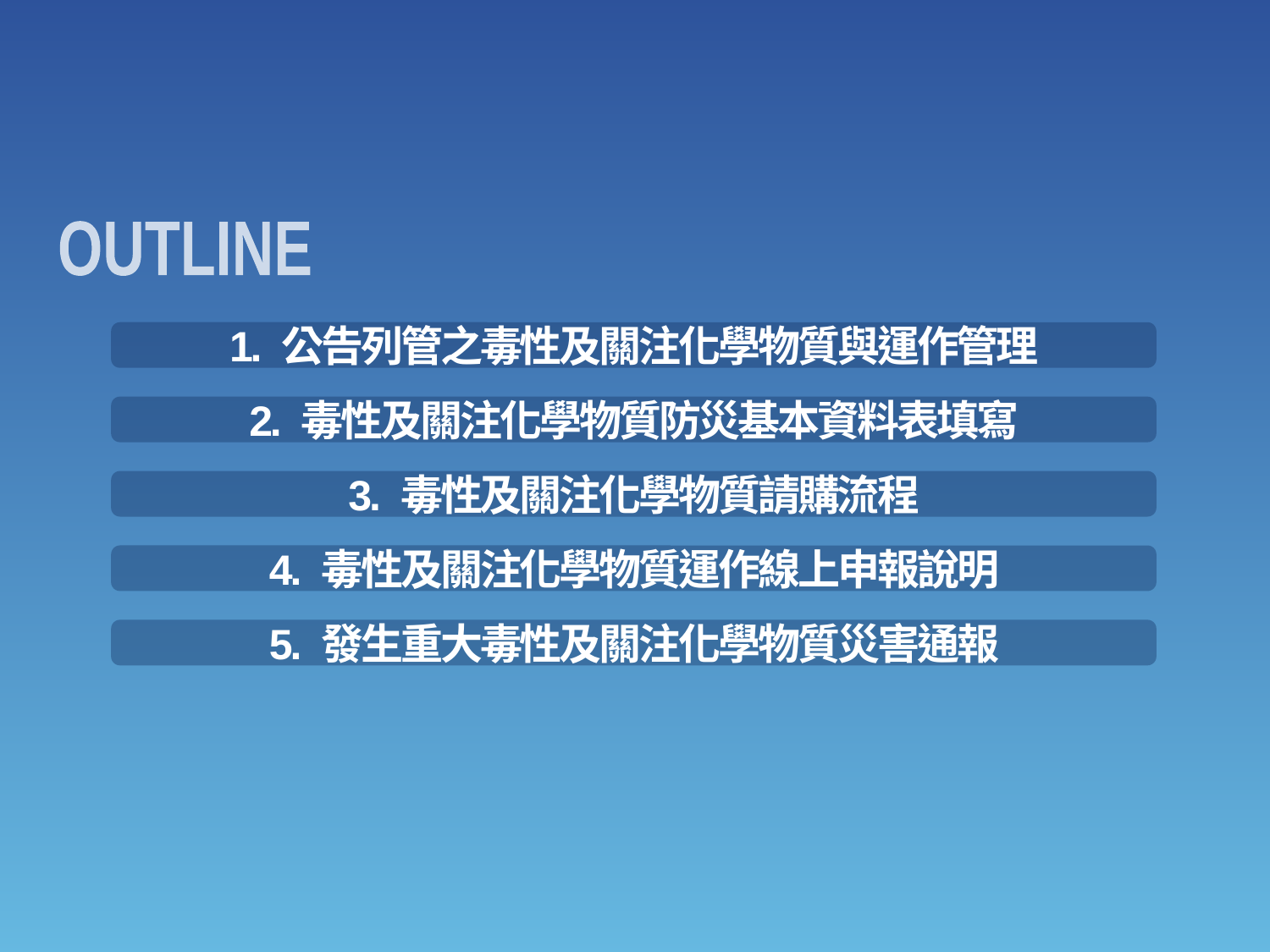

OUTLINE
1. 公告列管之毒性及關注化學物質與運作管理
2. 毒性及關注化學物質防災基本資料表填寫
3. 毒性及關注化學物質請購流程
4. 毒性及關注化學物質運作線上申報說明
5. 發生重大毒性及關注化學物質災害通報